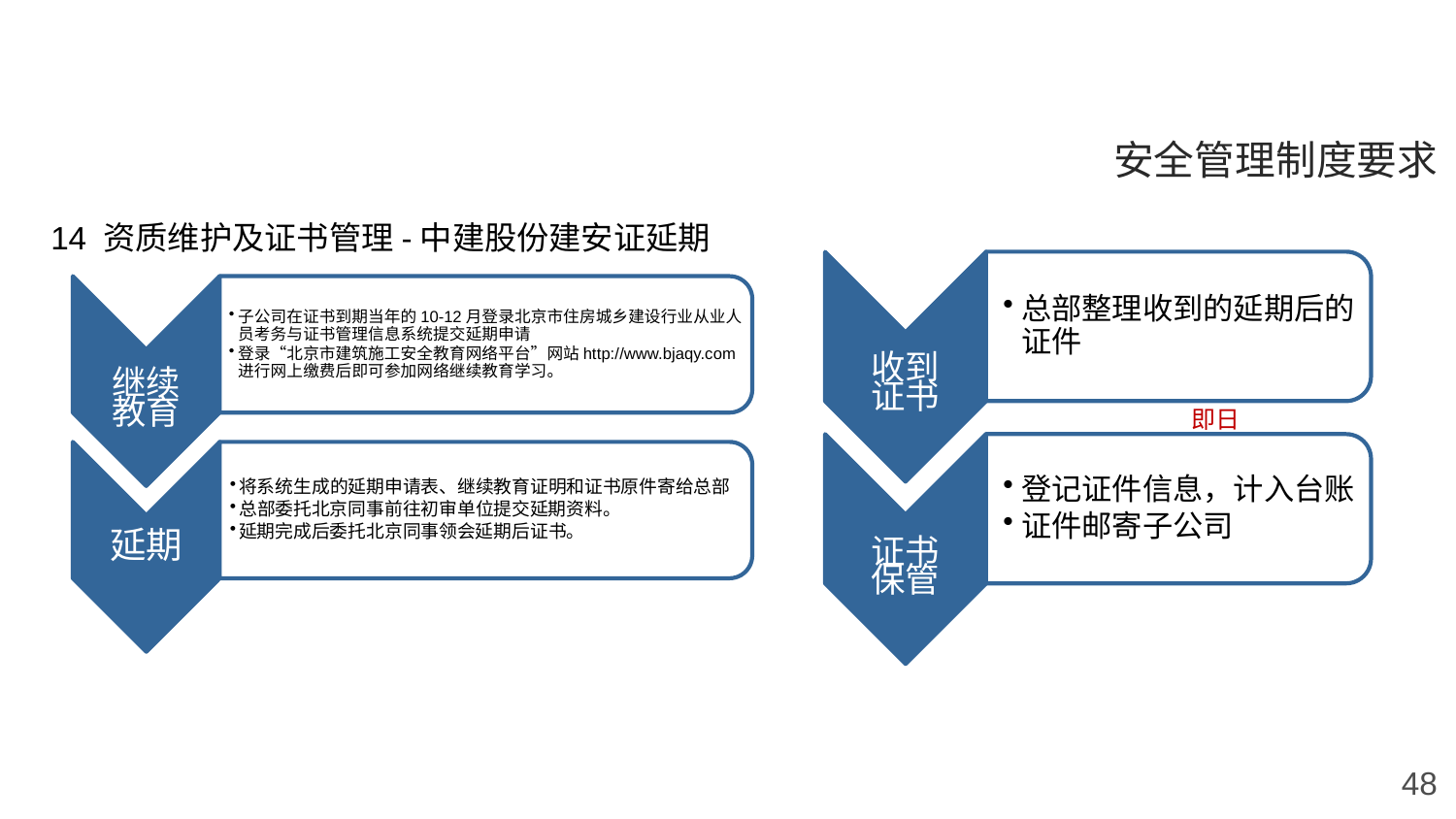

安全管理制度要求
14 资质维护及证书管理-中建股份建安证延期

收到
证书
总部整理收到的延期后的证件

证书
保管
登记证件信息，计入台账
证件邮寄子公司

继续
教育
子公司在证书到期当年的10-12月登录北京市住房城乡建设行业从业人员考务与证书管理信息系统提交延期申请
登录“北京市建筑施工安全教育网络平台”网站http://www.bjaqy.com进行网上缴费后即可参加网络继续教育学习。
延期
将系统生成的延期申请表、继续教育证明和证书原件寄给总部
总部委托北京同事前往初审单位提交延期资料。
延期完成后委托北京同事领会延期后证书。
即日